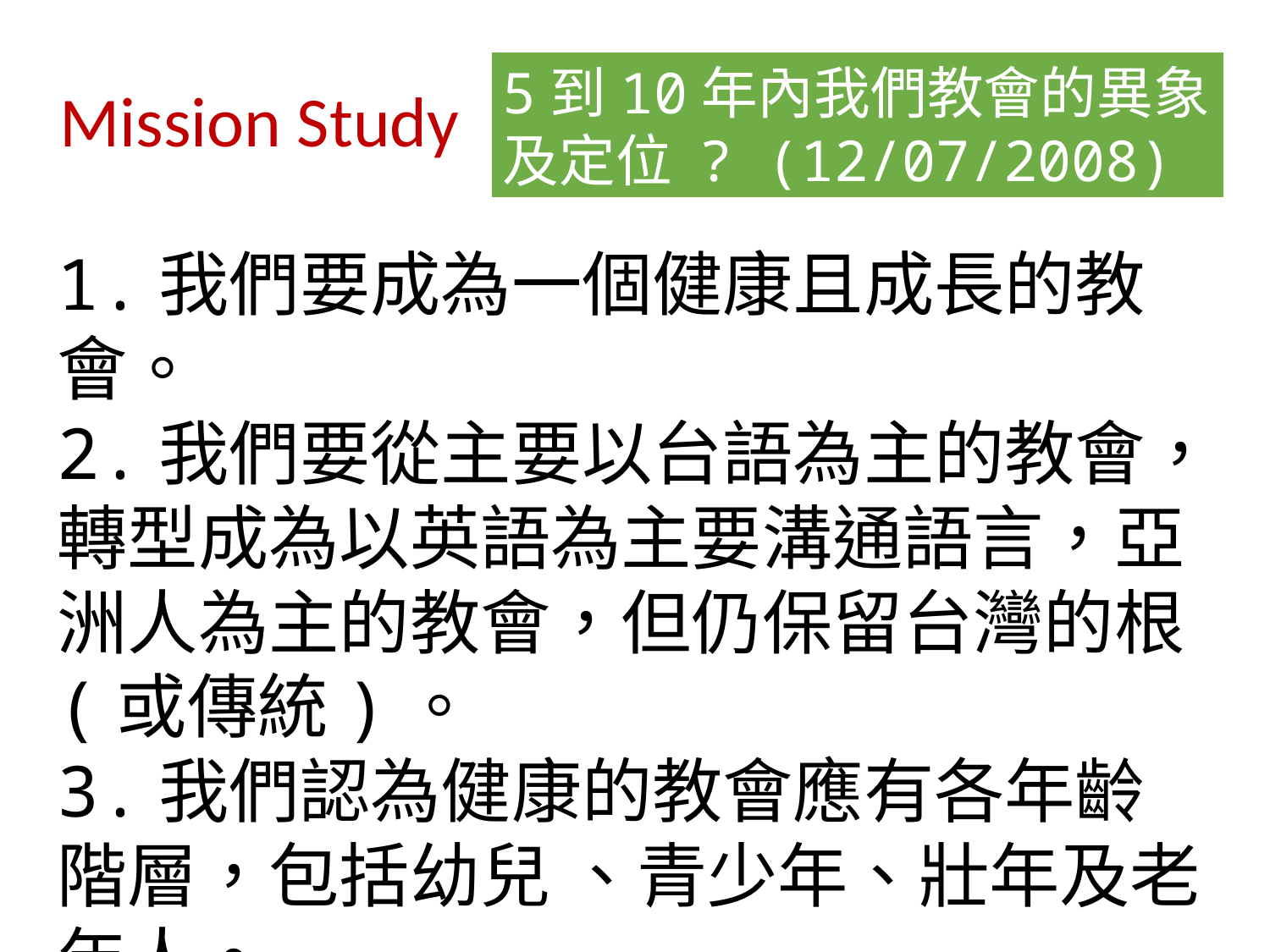

5到10年內我們教會的異象及定位 ? (12/07/2008)
Mission Study
1.我們要成為一個健康且成長的教會。
2.我們要從主要以台語為主的教會，轉型成為以英語為主要溝通語言，亞洲人為主的教會，但仍保留台灣的根(或傳統)。
3.我們認為健康的教會應有各年齡階層，包括幼兒 、青少年、壯年及老年人。